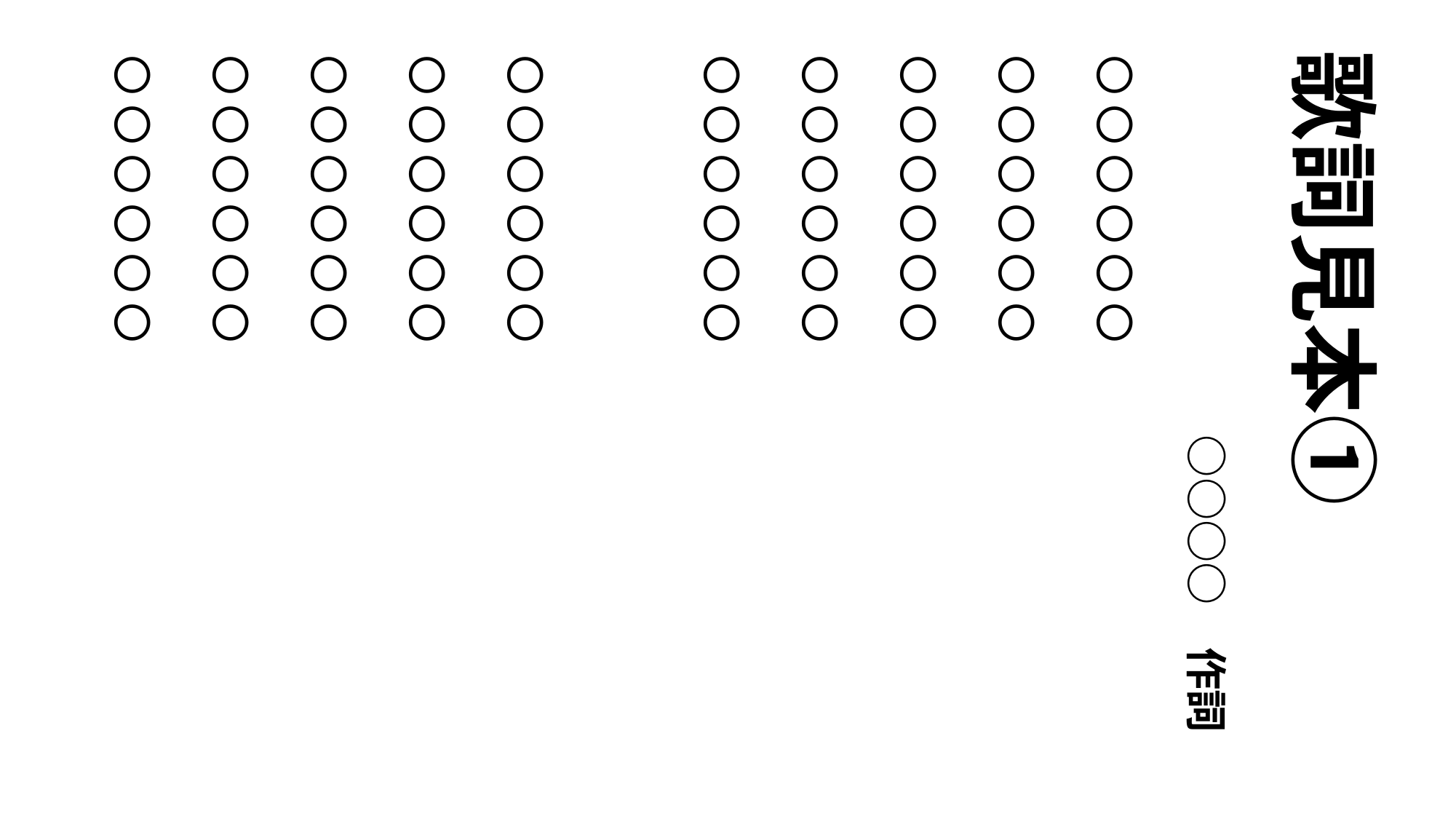

歌詞見本①
　　　　 ○○○○　作詞
○○○○○○
○○○○○○
○○○○○○
○○○○○○
○○○○○○

○○○○○○
○○○○○○
○○○○○○
○○○○○○
○○○○○○